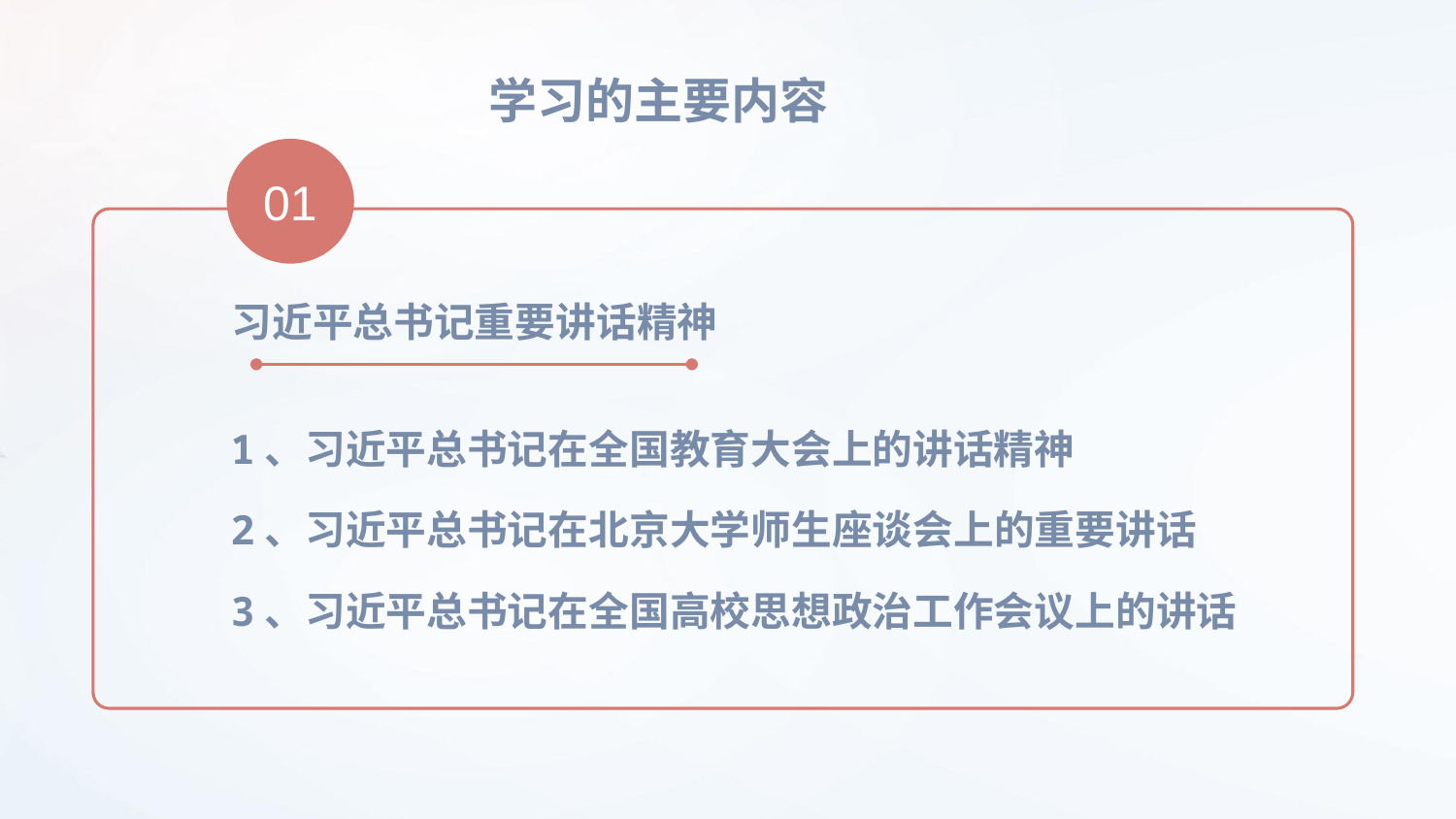

学习的主要内容

01

习近平总书记重要讲话精神
1、习近平总书记在全国教育大会上的讲话精神
2、习近平总书记在北京大学师生座谈会上的重要讲话
3、习近平总书记在全国高校思想政治工作会议上的讲话